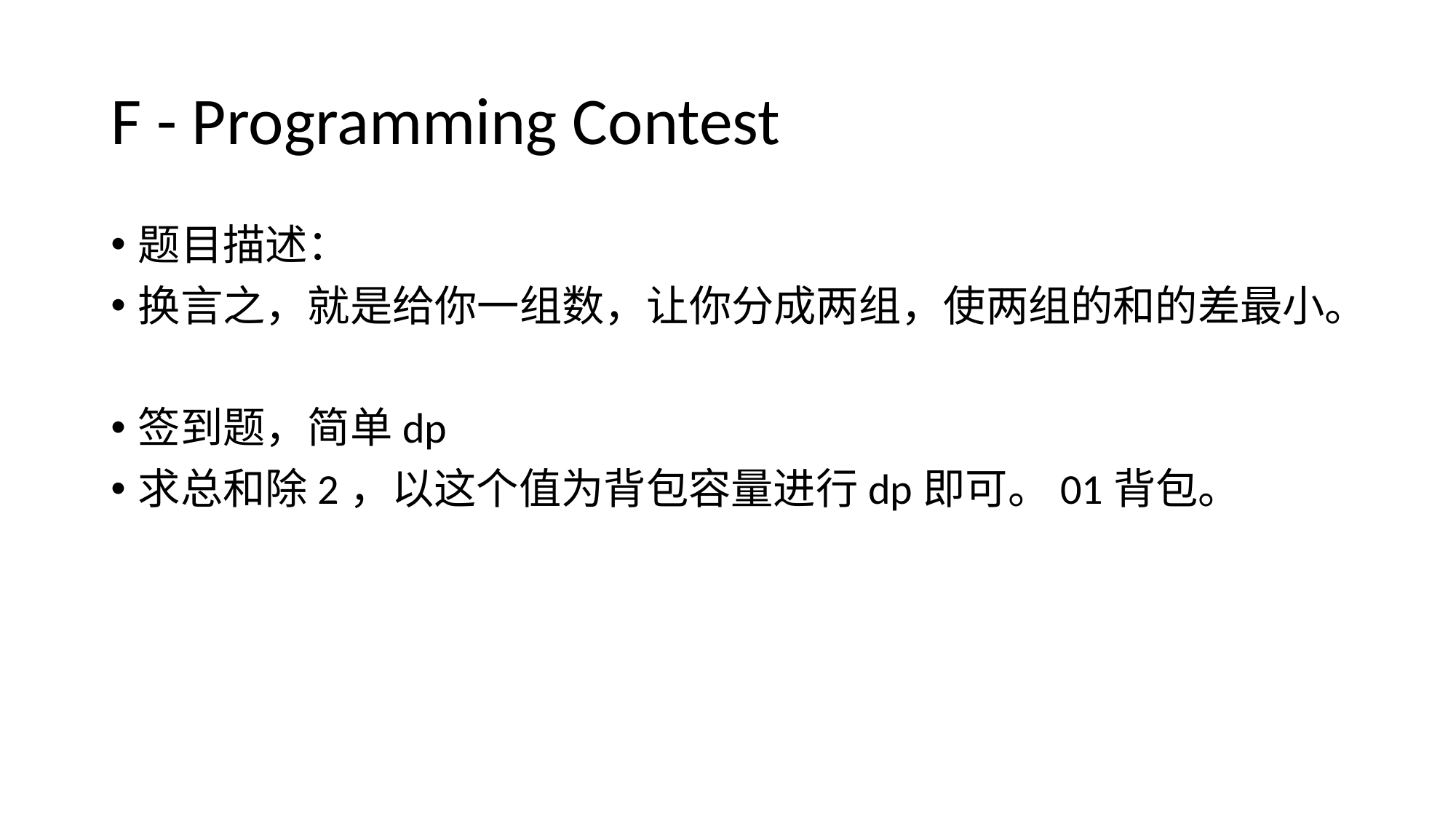

# F - Programming Contest
题目描述：
换言之，就是给你一组数，让你分成两组，使两组的和的差最小。

签到题，简单dp
求总和除2，以这个值为背包容量进行dp即可。01背包。